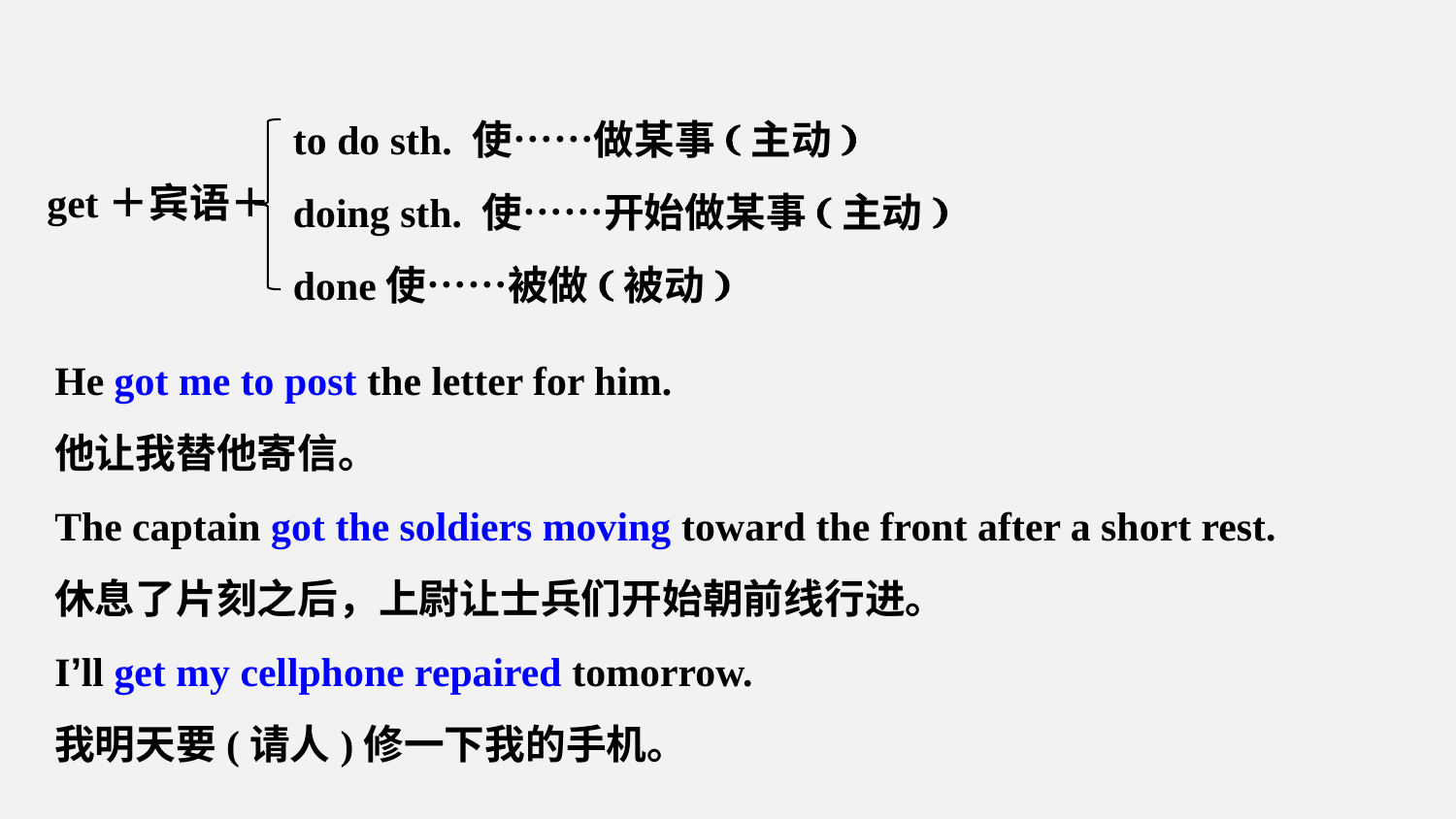

to do sth. 使……做某事(主动)
doing sth. 使……开始做某事(主动)
done使……被做(被动)

get＋宾语＋
He got me to post the letter for him.
他让我替他寄信。
The captain got the soldiers moving toward the front after a short rest.
休息了片刻之后，上尉让士兵们开始朝前线行进。
I’ll get my cellphone repaired tomorrow.
我明天要(请人)修一下我的手机。